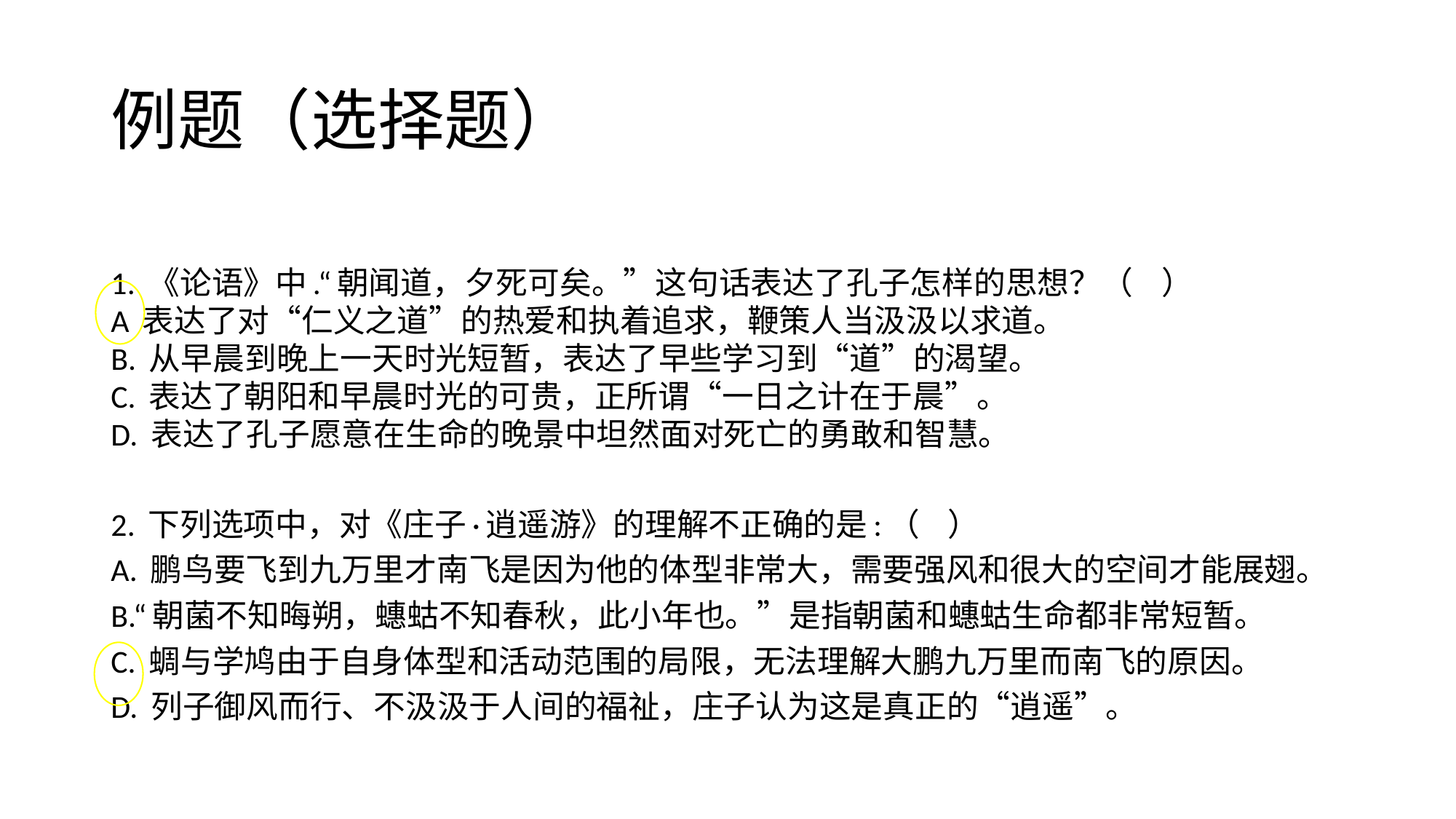

# 例题（选择题）

1. 《论语》中.“朝闻道，夕死可矣。”这句话表达了孔子怎样的思想？（    ）
A 表达了对“仁义之道”的热爱和执着追求，鞭策人当汲汲以求道。
B. 从早晨到晚上一天时光短暂，表达了早些学习到“道”的渴望。
C. 表达了朝阳和早晨时光的可贵，正所谓“一日之计在于晨”。
D. 表达了孔子愿意在生命的晚景中坦然面对死亡的勇敢和智慧。

2. 下列选项中，对《庄子·逍遥游》的理解不正确的是:（    ）
A. 鹏鸟要飞到九万里才南飞是因为他的体型非常大，需要强风和很大的空间才能展翅。
B.“朝菌不知晦朔，蟪蛄不知春秋，此小年也。”是指朝菌和蟪蛄生命都非常短暂。
C. 蜩与学鸠由于自身体型和活动范围的局限，无法理解大鹏九万里而南飞的原因。
D. 列子御风而行、不汲汲于人间的福祉，庄子认为这是真正的“逍遥”。